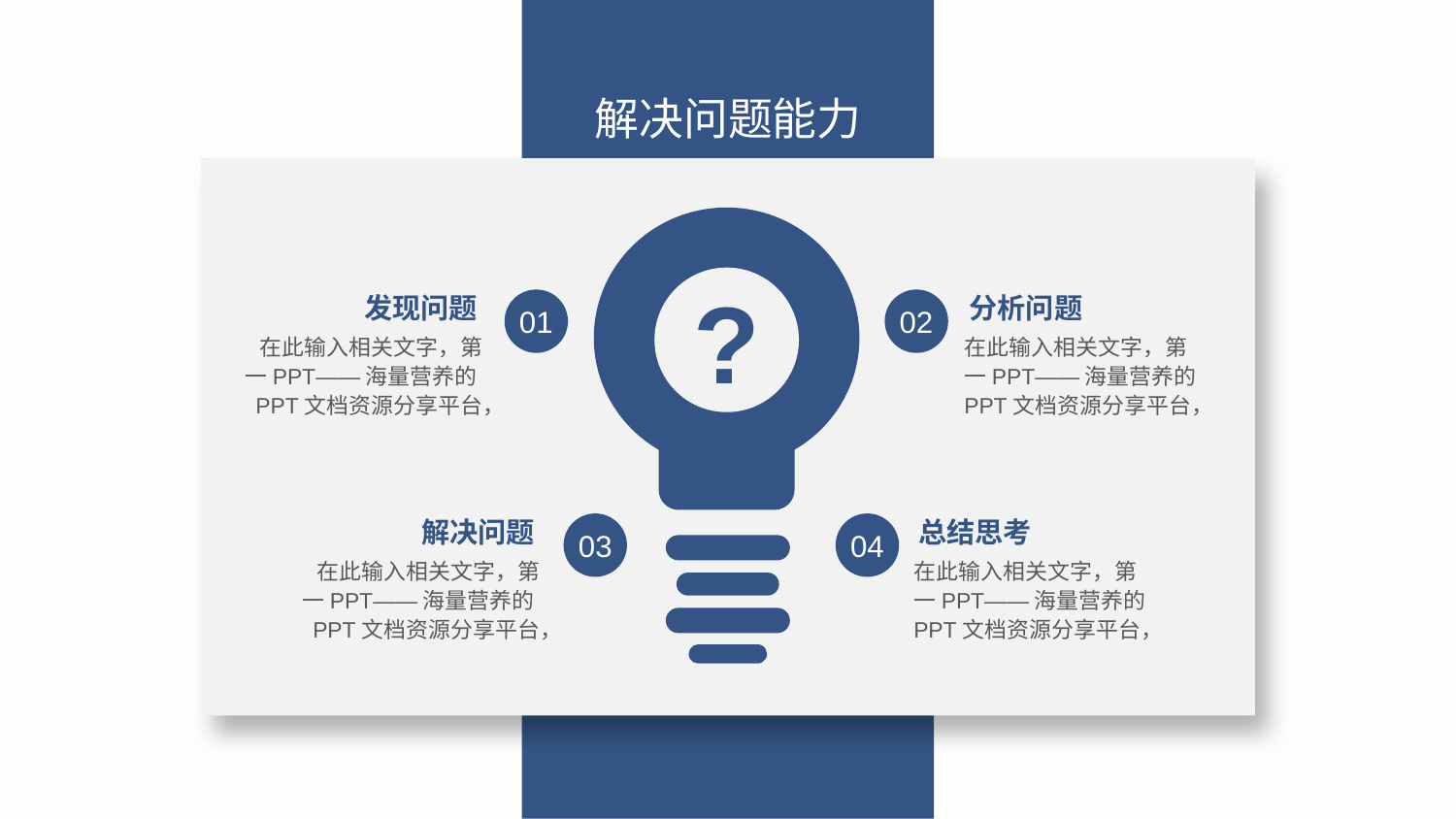

解决问题能力

?
01
02
发现问题
分析问题
在此输入相关文字，第一PPT——海量营养的PPT文档资源分享平台，
在此输入相关文字，第一PPT——海量营养的PPT文档资源分享平台，
03
04
解决问题
总结思考
在此输入相关文字，第一PPT——海量营养的PPT文档资源分享平台，
在此输入相关文字，第一PPT——海量营养的PPT文档资源分享平台，